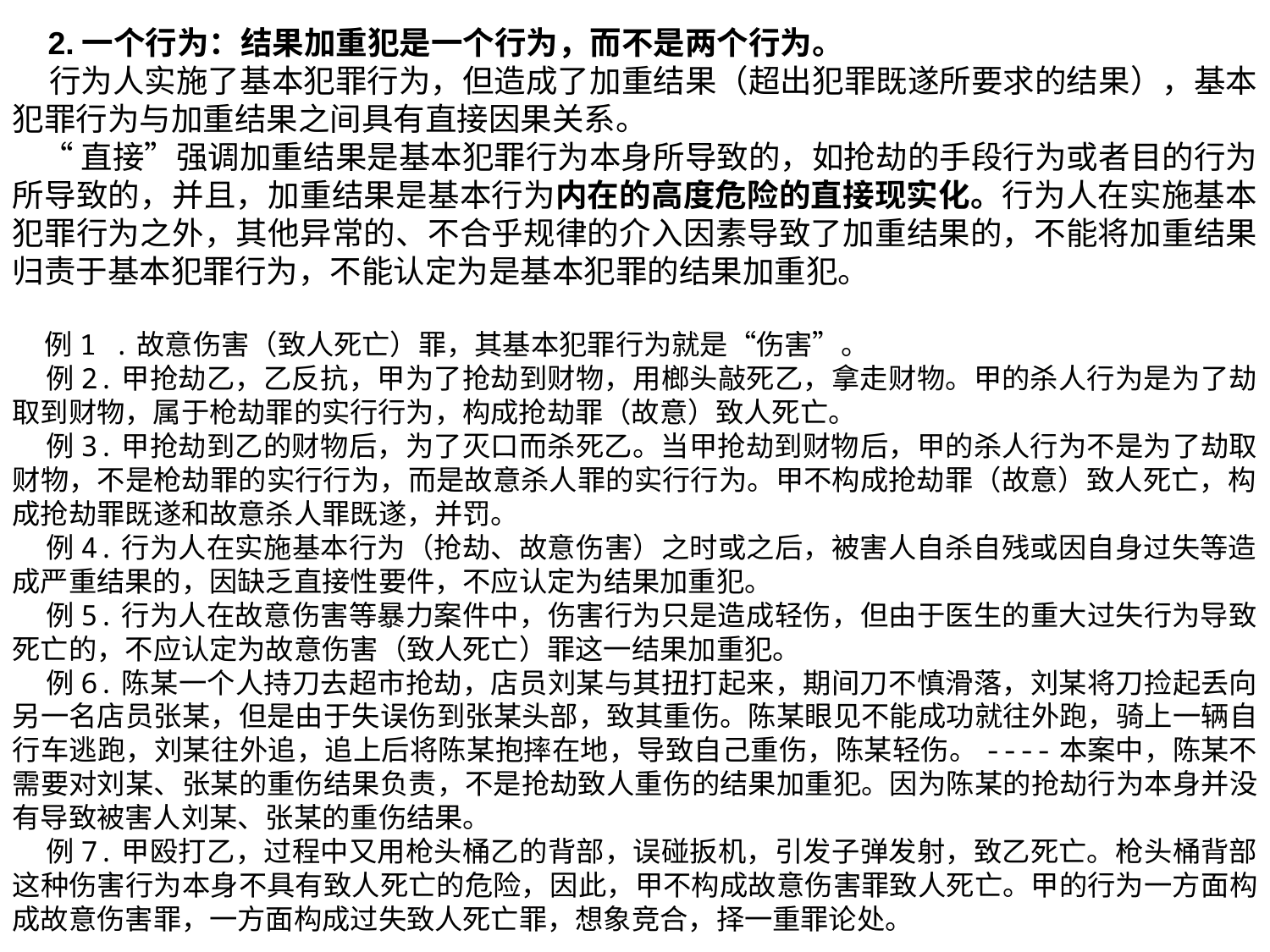

2.一个行为：结果加重犯是一个行为，而不是两个行为。
    行为人实施了基本犯罪行为，但造成了加重结果（超出犯罪既遂所要求的结果），基本犯罪行为与加重结果之间具有直接因果关系。
    “直接”强调加重结果是基本犯罪行为本身所导致的，如抢劫的手段行为或者目的行为所导致的，并且，加重结果是基本行为内在的高度危险的直接现实化。行为人在实施基本犯罪行为之外，其他异常的、不合乎规律的介入因素导致了加重结果的，不能将加重结果归责于基本犯罪行为，不能认定为是基本犯罪的结果加重犯。

    例1 .故意伤害（致人死亡）罪，其基本犯罪行为就是“伤害”。
    例2.甲抢劫乙，乙反抗，甲为了抢劫到财物，用榔头敲死乙，拿走财物。甲的杀人行为是为了劫取到财物，属于枪劫罪的实行行为，构成抢劫罪（故意）致人死亡。
    例3.甲抢劫到乙的财物后，为了灭口而杀死乙。当甲抢劫到财物后，甲的杀人行为不是为了劫取财物，不是枪劫罪的实行行为，而是故意杀人罪的实行行为。甲不构成抢劫罪（故意）致人死亡，构成抢劫罪既遂和故意杀人罪既遂，并罚。
    例4.行为人在实施基本行为（抢劫、故意伤害）之时或之后，被害人自杀自残或因自身过失等造成严重结果的，因缺乏直接性要件，不应认定为结果加重犯。
    例5.行为人在故意伤害等暴力案件中，伤害行为只是造成轻伤，但由于医生的重大过失行为导致死亡的，不应认定为故意伤害（致人死亡）罪这一结果加重犯。
    例6.陈某一个人持刀去超市抢劫，店员刘某与其扭打起来，期间刀不慎滑落，刘某将刀捡起丢向另一名店员张某，但是由于失误伤到张某头部，致其重伤。陈某眼见不能成功就往外跑，骑上一辆自行车逃跑，刘某往外追，追上后将陈某抱摔在地，导致自己重伤，陈某轻伤。----本案中，陈某不需要对刘某、张某的重伤结果负责，不是抢劫致人重伤的结果加重犯。因为陈某的抢劫行为本身并没有导致被害人刘某、张某的重伤结果。
    例7.甲殴打乙，过程中又用枪头桶乙的背部，误碰扳机，引发子弹发射，致乙死亡。枪头桶背部这种伤害行为本身不具有致人死亡的危险，因此，甲不构成故意伤害罪致人死亡。甲的行为一方面构成故意伤害罪，一方面构成过失致人死亡罪，想象竞合，择一重罪论处。